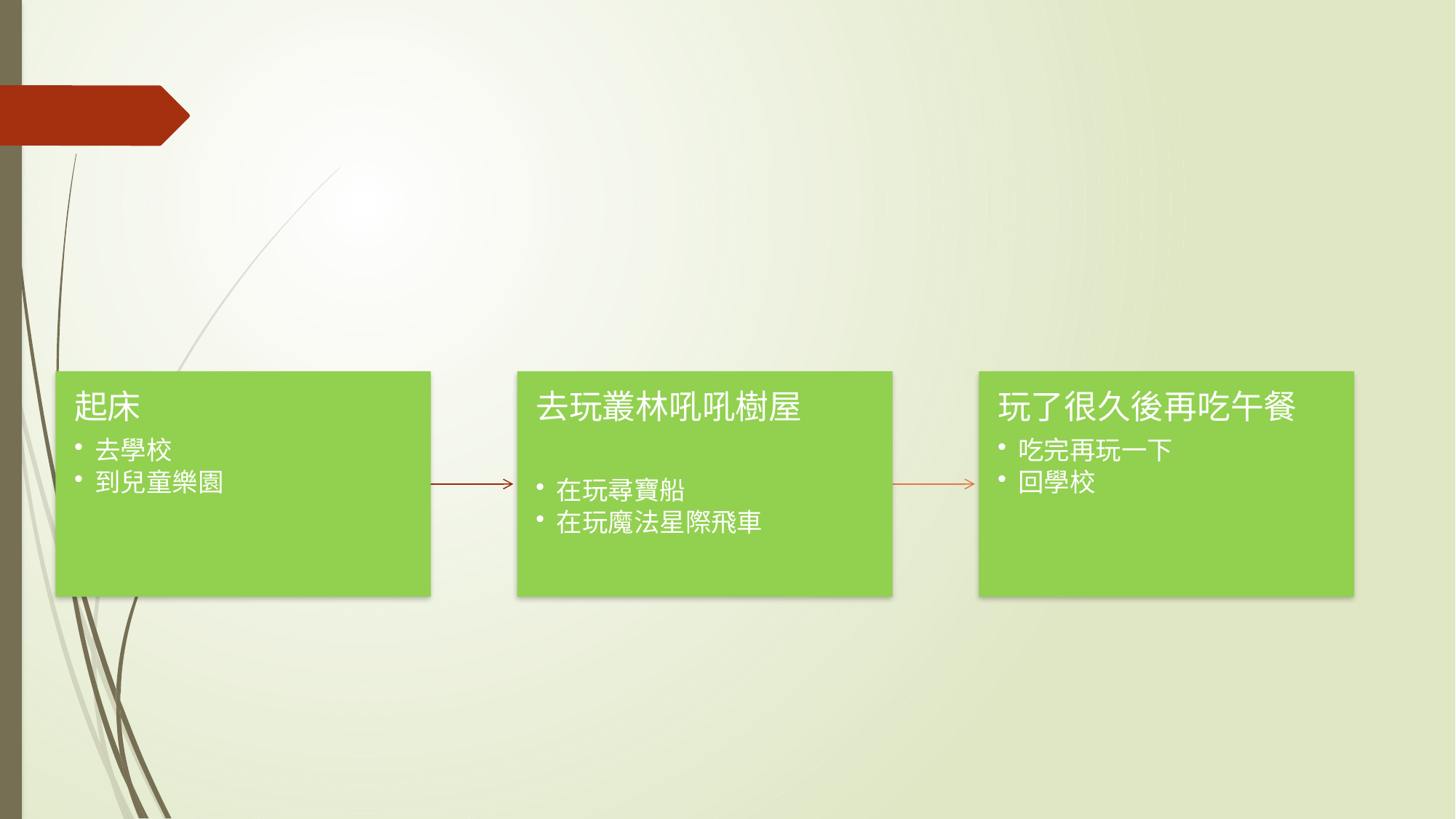

#
起床
去學校
到兒童樂園
去玩叢林吼吼樹屋
在玩尋寶船
在玩魔法星際飛車
玩了很久後再吃午餐
吃完再玩一下
回學校